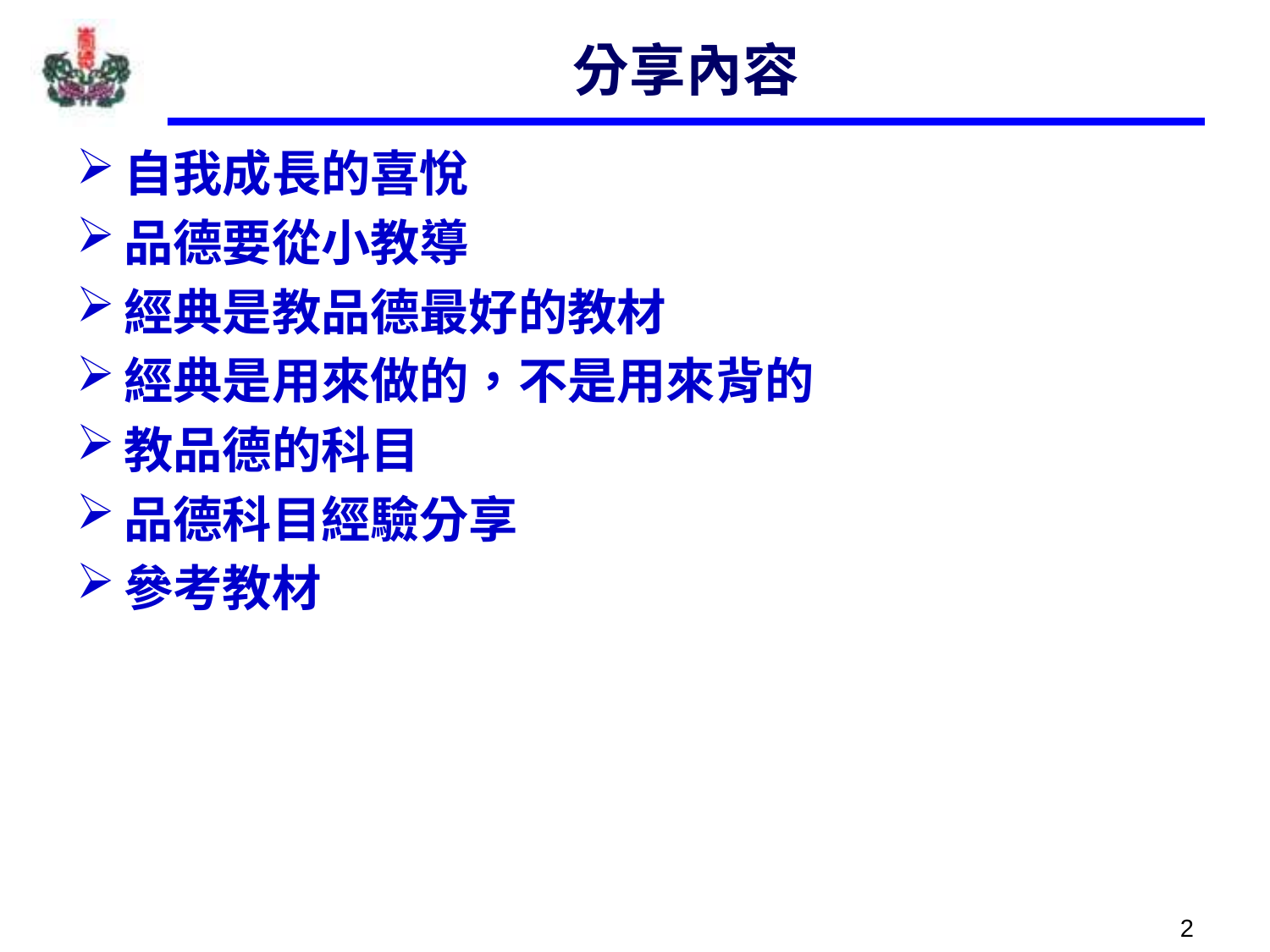

# 分享內容
自我成長的喜悅
品德要從小教導
經典是教品德最好的教材
經典是用來做的，不是用來背的
教品德的科目
品德科目經驗分享
參考教材
2